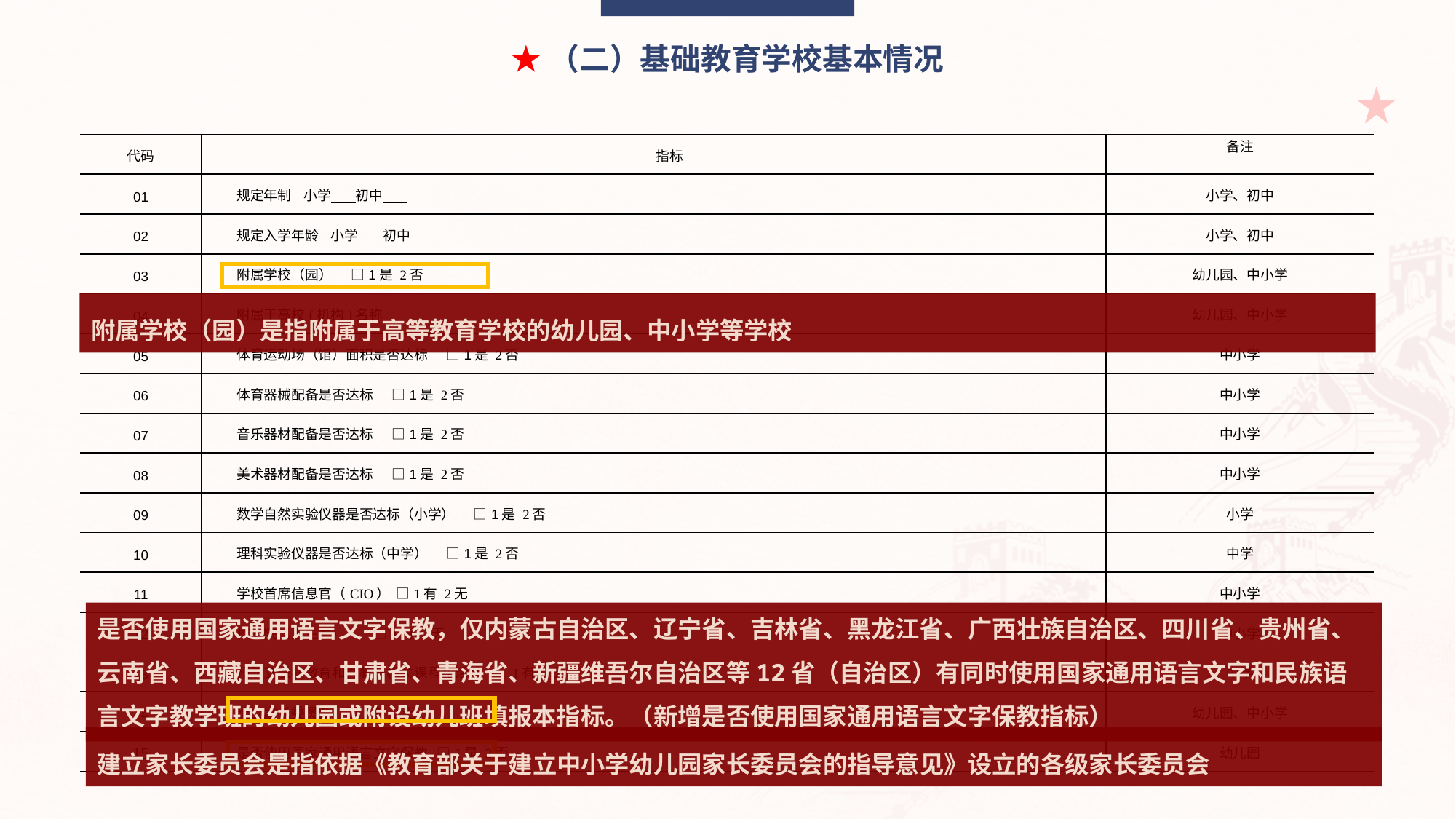

★（二）基础教育学校基本情况
| 代码 | 指标 | 备注 |
| --- | --- | --- |
| 01 | 规定年制 小学 初中 | 小学、初中 |
| 02 | 规定入学年龄 小学 初中 | 小学、初中 |
| 03 | 附属学校（园） □1是 2否 | 幼儿园、中小学 |
| 04 | 附属于高校(机构)名称 | 幼儿园、中小学 |
| 05 | 体育运动场（馆）面积是否达标 □1是 2否 | 中小学 |
| 06 | 体育器械配备是否达标 □1是 2否 | 中小学 |
| 07 | 音乐器材配备是否达标 □1是 2否 | 中小学 |
| 08 | 美术器材配备是否达标 □1是 2否 | 中小学 |
| 09 | 数学自然实验仪器是否达标（小学） □1是 2否 | 小学 |
| 10 | 理科实验仪器是否达标（中学） □1是 2否 | 中学 |
| 11 | 学校首席信息官（CIO） □1有 2无 | 中小学 |
| 12 | 校医院（卫生室） □1有 2无 | 中小学 |
| 13 | 预防艾滋病教育和性教育相关课程和活动 □1有 2无 | 中学 |
| 14 | 建立家长委员会 □1有 2无 | 幼儿园、中小学 |
| 15 | 是否使用国家通用语言文字保教 □1是 2否 | 幼儿园 |

附属学校（园）是指附属于高等教育学校的幼儿园、中小学等学校
是否使用国家通用语言文字保教，仅内蒙古自治区、辽宁省、吉林省、黑龙江省、广西壮族自治区、四川省、贵州省、云南省、西藏自治区、甘肃省、青海省、新疆维吾尔自治区等12省（自治区）有同时使用国家通用语言文字和民族语言文字教学班的幼儿园或附设幼儿班填报本指标。（新增是否使用国家通用语言文字保教指标）

建立家长委员会是指依据《教育部关于建立中小学幼儿园家长委员会的指导意见》设立的各级家长委员会